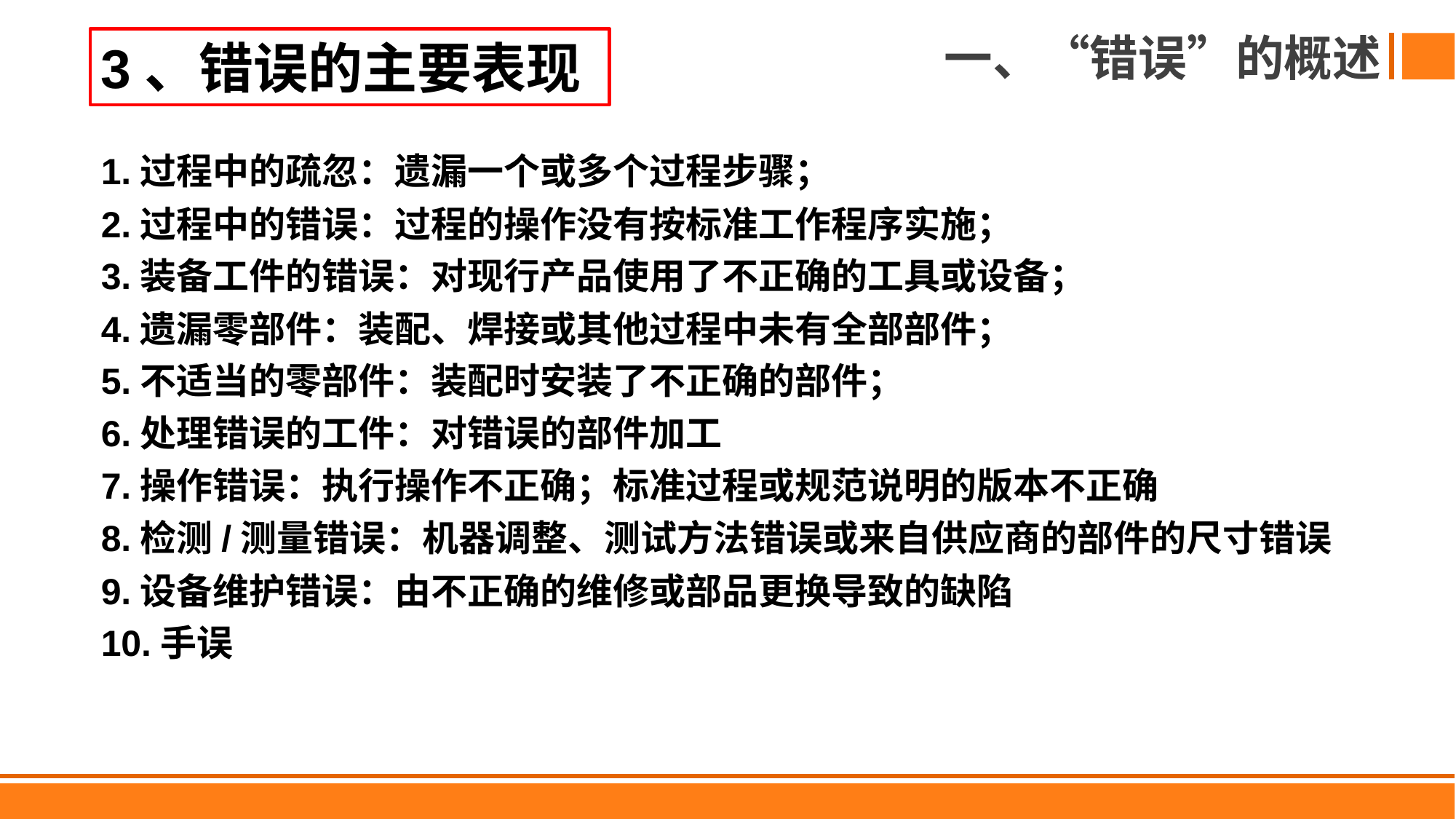

3、错误的主要表现
一、“错误”的概述
1.过程中的疏忽：遗漏一个或多个过程步骤；
2.过程中的错误：过程的操作没有按标准工作程序实施；
3.装备工件的错误：对现行产品使用了不正确的工具或设备；
4.遗漏零部件：装配、焊接或其他过程中未有全部部件；
5.不适当的零部件：装配时安装了不正确的部件；
6.处理错误的工件：对错误的部件加工
7.操作错误：执行操作不正确；标准过程或规范说明的版本不正确
8.检测/测量错误：机器调整、测试方法错误或来自供应商的部件的尺寸错误
9.设备维护错误：由不正确的维修或部品更换导致的缺陷
10.手误